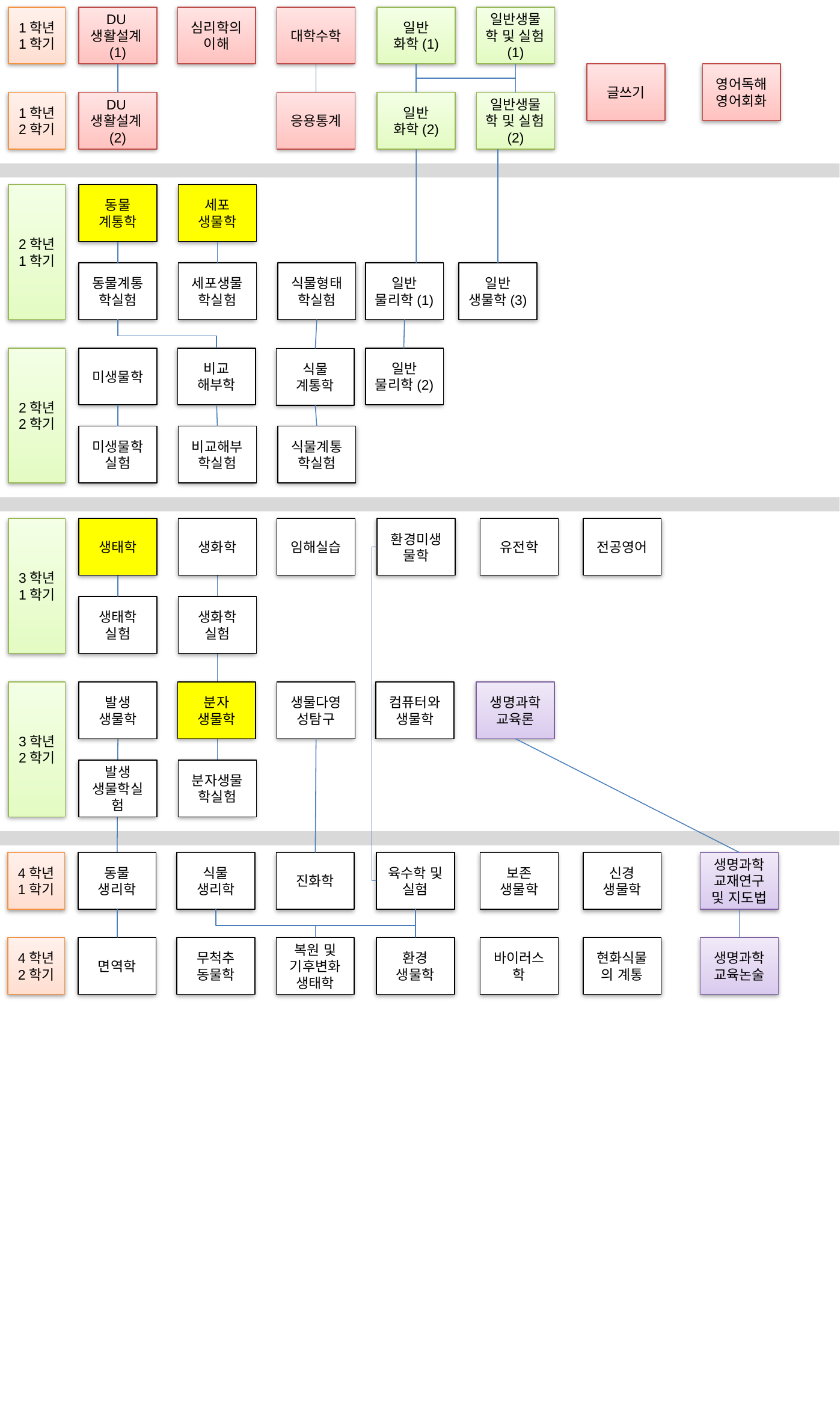

1학년
1학기
DU생활설계(1)
심리학의
이해
대학수학
일반
화학(1)
일반생물학 및 실험(1)
글쓰기
영어독해
영어회화
1학년
2학기
DU생활설계(2)
응용통계
일반
화학(2)
일반생물학 및 실험(2)

2학년
1학기
동물
계통학
세포
생물학
일반
물리학(1)
일반
생물학(3)
동물계통학실험
세포생물학실험
식물형태학실험
일반
물리학(2)
2학년
2학기
미생물학
비교
해부학
식물
계통학
미생물학실험
비교해부학실험
식물계통학실험

3학년
1학기
생태학
생화학
임해실습
환경미생물학
유전학
전공영어
생태학
실험
생화학
실험
3학년
2학기
발생
생물학
분자
생물학
생물다영성탐구
컴퓨터와
생물학
생명과학교육론
발생
생물학실험
분자생물학실험

4학년
1학기
동물
생리학
식물
생리학
진화학
육수학 및 실험
보존
생물학
신경
생물학
생명과학교재연구 및 지도법
4학년
2학기
면역학
무척추
동물학
복원 및
기후변화생태학
환경
생물학
바이러스학
현화식물의 계통
생명과학교육논술